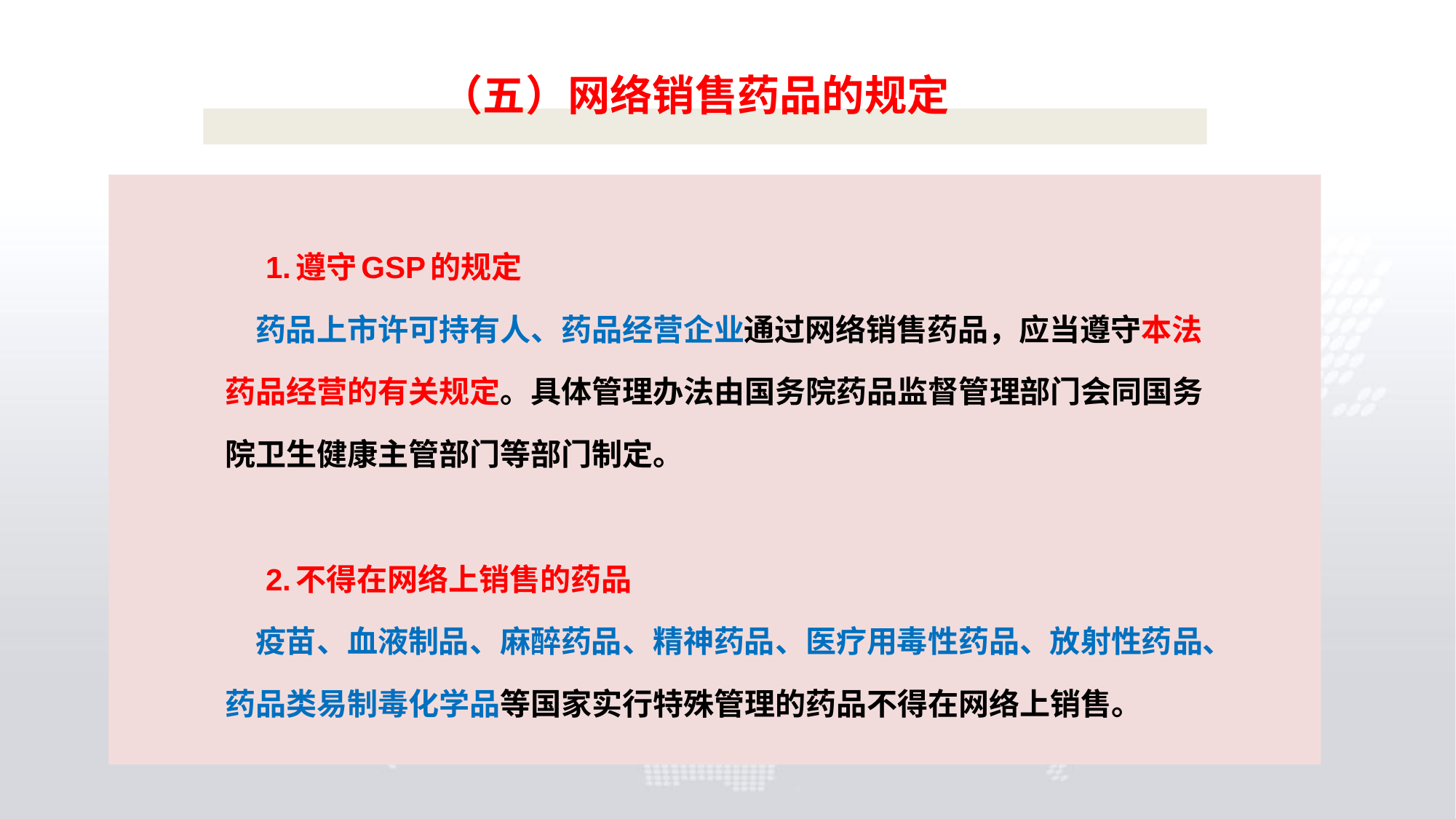

（五）网络销售药品的规定

         1.遵守GSP的规定
         药品上市许可持有人、药品经营企业通过网络销售药品，应当遵守本法药品经营的有关规定。具体管理办法由国务院药品监督管理部门会同国务院卫生健康主管部门等部门制定。
         2.不得在网络上销售的药品
         疫苗、血液制品、麻醉药品、精神药品、医疗用毒性药品、放射性药品、药品类易制毒化学品等国家实行特殊管理的药品不得在网络上销售。
4